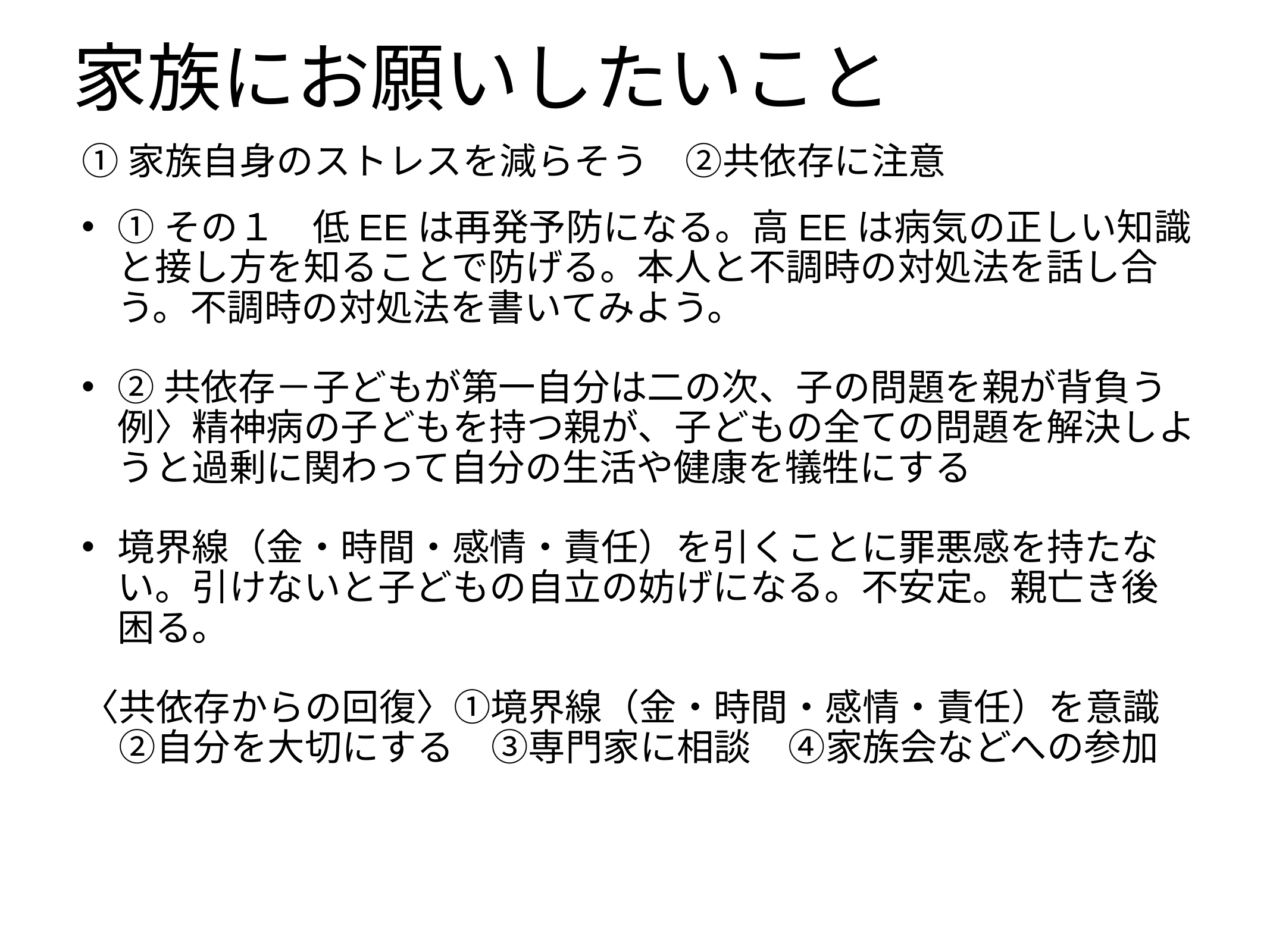

# 家族にお願いしたいこと
①家族自身のストレスを減らそう　②共依存に注意
①その１　低EEは再発予防になる。高EEは病気の正しい知識と接し方を知ることで防げる。本人と不調時の対処法を話し合う。不調時の対処法を書いてみよう。
②共依存－子どもが第一自分は二の次、子の問題を親が背負う例〉精神病の子どもを持つ親が、子どもの全ての問題を解決しようと過剰に関わって自分の生活や健康を犠牲にする
境界線（金・時間・感情・責任）を引くことに罪悪感を持たない。引けないと子どもの自立の妨げになる。不安定。親亡き後困る。
〈共依存からの回復〉①境界線（金・時間・感情・責任）を意識　②自分を大切にする　③専門家に相談　④家族会などへの参加